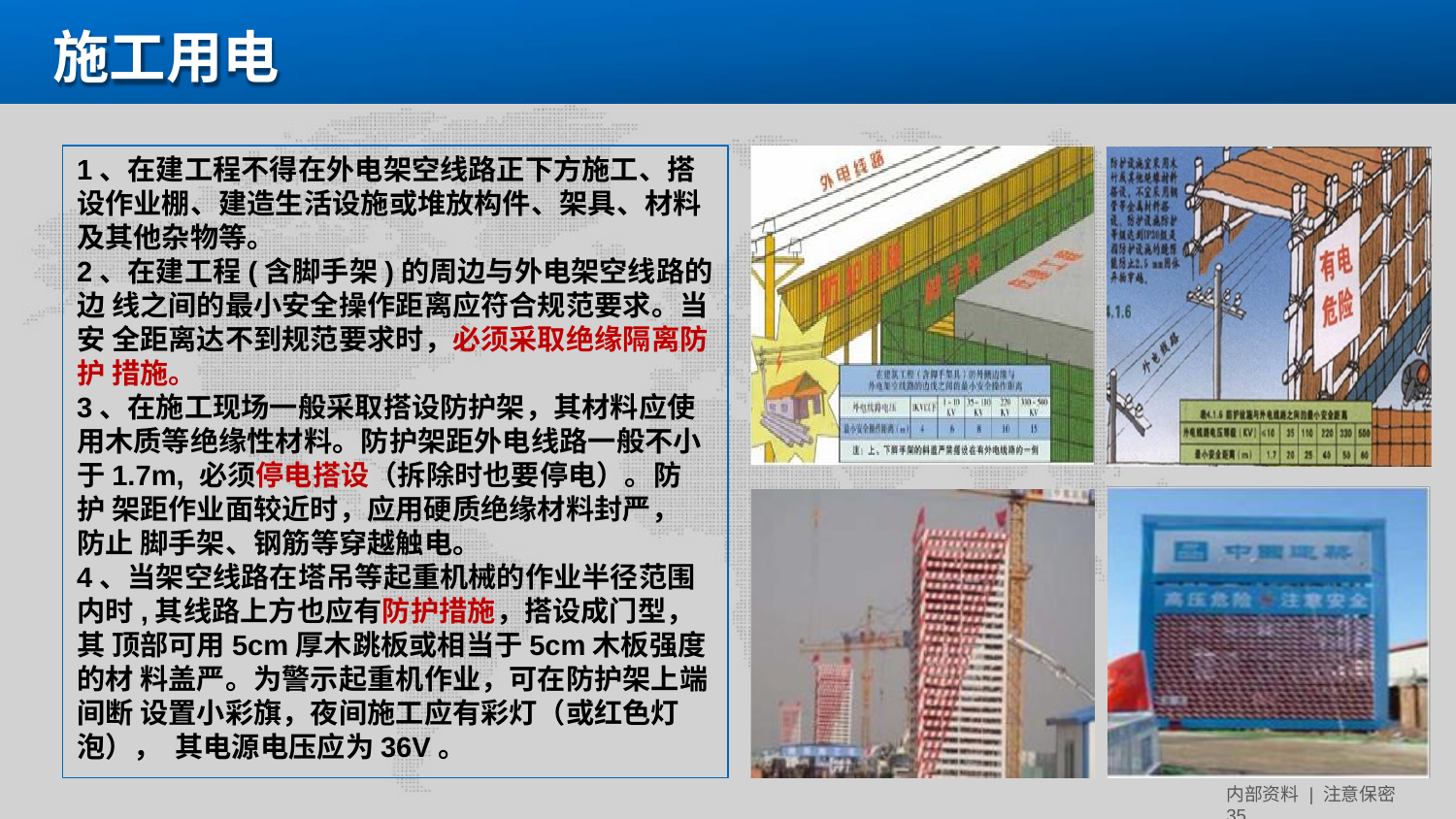

# 施工用电

1、在建工程不得在外电架空线路正下方施工、搭 设作业棚、建造生活设施或堆放构件、架具、材料 及其他杂物等。
2、在建工程(含脚手架)的周边与外电架空线路的边 线之间的最小安全操作距离应符合规范要求。当安 全距离达不到规范要求时，必须采取绝缘隔离防护 措施。
3、在施工现场一般采取搭设防护架，其材料应使 用木质等绝缘性材料。防护架距外电线路一般不小 于1.7m, 必须停电搭设（拆除时也要停电）。防护 架距作业面较近时，应用硬质绝缘材料封严，防止 脚手架、钢筋等穿越触电。
4、当架空线路在塔吊等起重机械的作业半径范围 内时,其线路上方也应有防护措施，搭设成门型，其 顶部可用5cm厚木跳板或相当于5cm木板强度的材 料盖严。为警示起重机作业，可在防护架上端间断 设置小彩旗，夜间施工应有彩灯（或红色灯泡），  其电源电压应为36V。

内部资料 | 注意保密 35